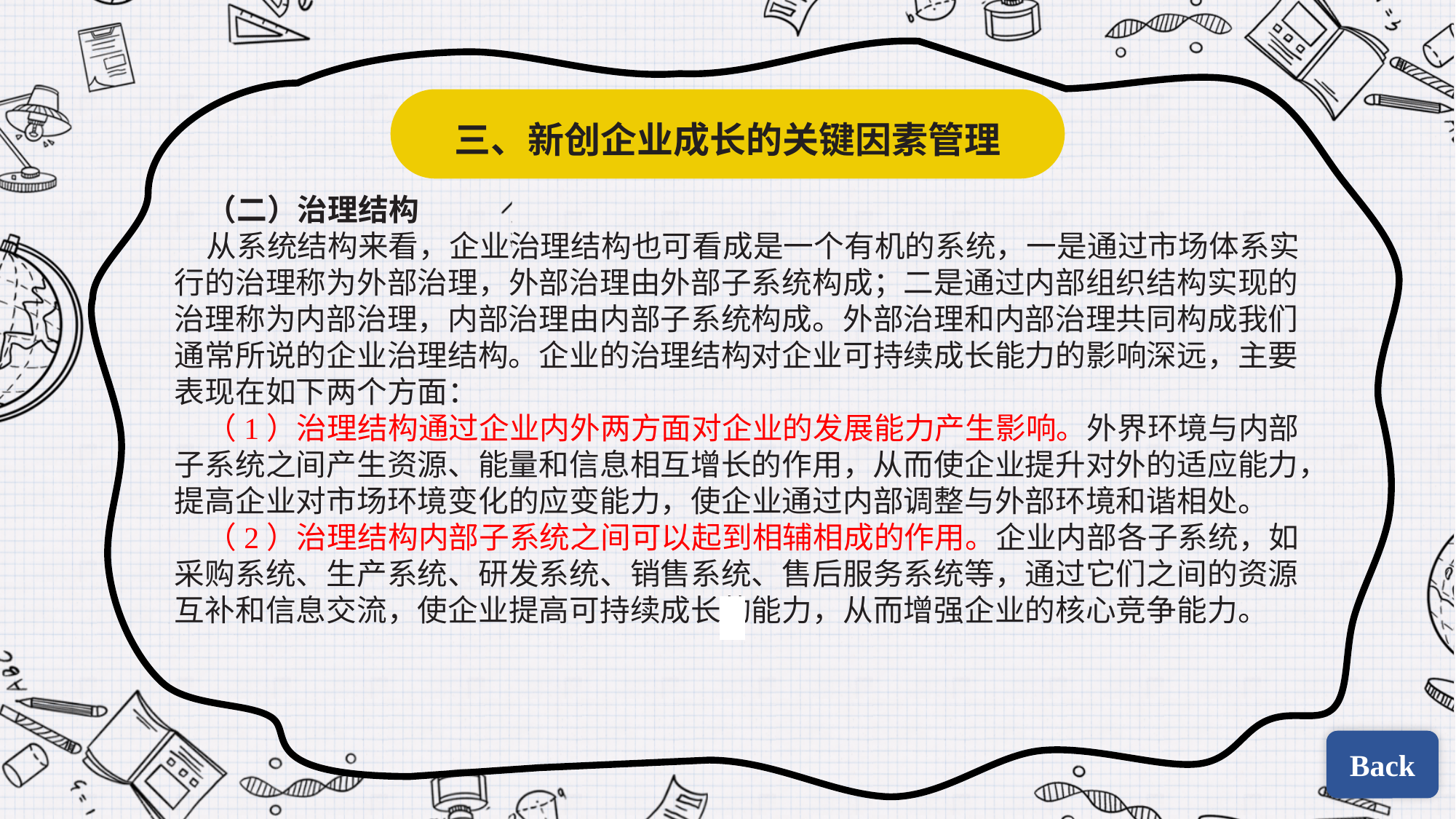

三、新创企业成长的关键因素管理
（二）治理结构
从系统结构来看，企业治理结构也可看成是一个有机的系统，一是通过市场体系实行的治理称为外部治理，外部治理由外部子系统构成；二是通过内部组织结构实现的治理称为内部治理，内部治理由内部子系统构成。外部治理和内部治理共同构成我们通常所说的企业治理结构。企业的治理结构对企业可持续成长能力的影响深远，主要表现在如下两个方面：
（1）治理结构通过企业内外两方面对企业的发展能力产生影响。外界环境与内部子系统之间产生资源、能量和信息相互增长的作用，从而使企业提升对外的适应能力，提高企业对市场环境变化的应变能力，使企业通过内部调整与外部环境和谐相处。
（2）治理结构内部子系统之间可以起到相辅相成的作用。企业内部各子系统，如采购系统、生产系统、研发系统、销售系统、售后服务系统等，通过它们之间的资源互补和信息交流，使企业提高可持续成长的能力，从而增强企业的核心竞争能力。
|  |  |
| --- | --- |
|  |  |

Back
Back